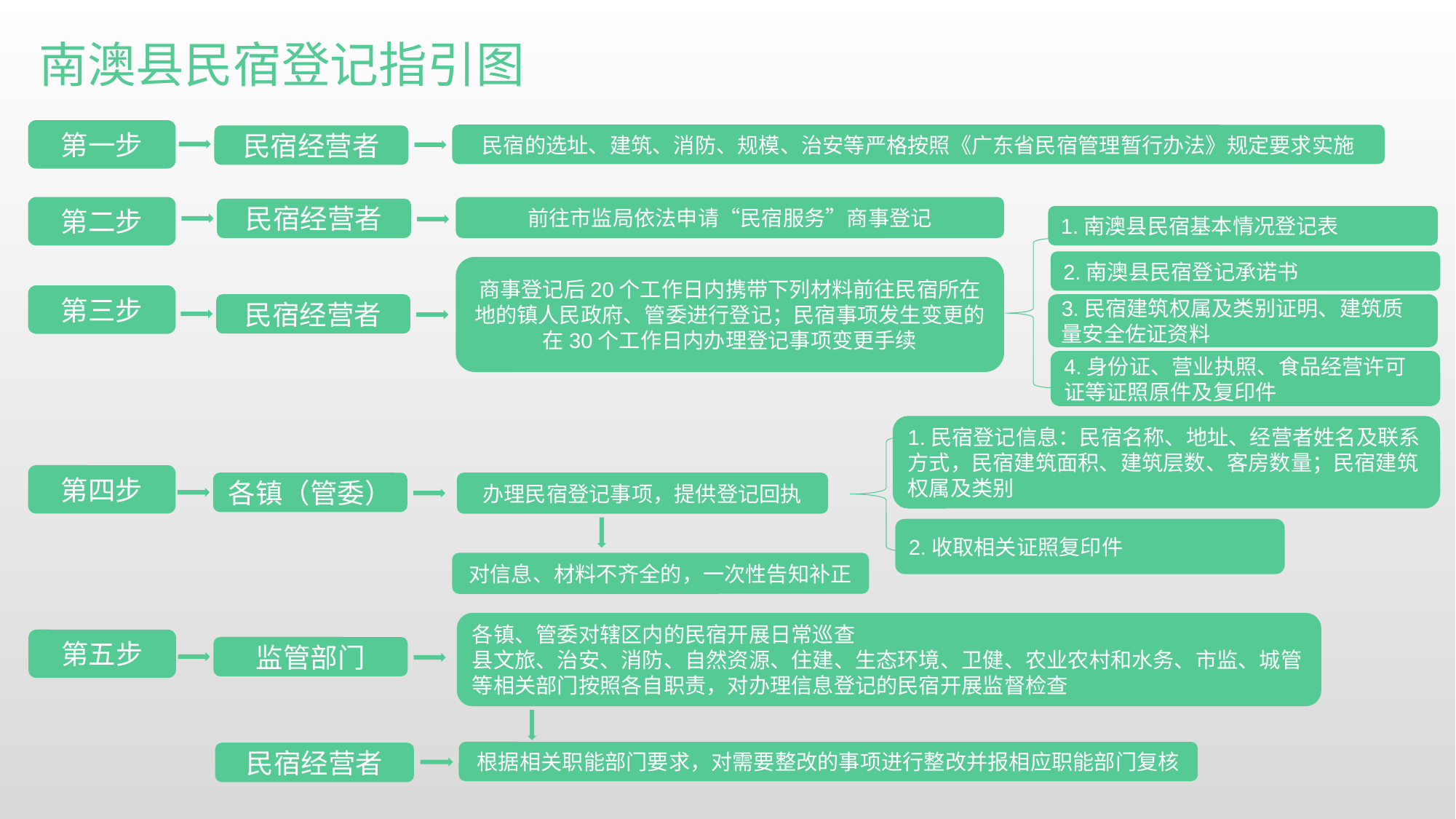

南澳县民宿登记指引图
第一步
民宿的选址、建筑、消防、规模、治安等严格按照《广东省民宿管理暂行办法》规定要求实施
民宿经营者

第二步
前往市监局依法申请“民宿服务”商事登记
民宿经营者

1.南澳县民宿基本情况登记表

2.南澳县民宿登记承诺书
商事登记后20个工作日内携带下列材料前往民宿所在地的镇人民政府、管委进行登记；民宿事项发生变更的在30个工作日内办理登记事项变更手续
第三步
民宿经营者
3.民宿建筑权属及类别证明、建筑质量安全佐证资料

4.身份证、营业执照、食品经营许可证等证照原件及复印件
1.民宿登记信息：民宿名称、地址、经营者姓名及联系方式，民宿建筑面积、建筑层数、客房数量；民宿建筑权属及类别

第四步
各镇（管委）
办理民宿登记事项，提供登记回执

2.收取相关证照复印件
对信息、材料不齐全的，一次性告知补正
各镇、管委对辖区内的民宿开展日常巡查
县文旅、治安、消防、自然资源、住建、生态环境、卫健、农业农村和水务、市监、城管等相关部门按照各自职责，对办理信息登记的民宿开展监督检查
第五步
监管部门

根据相关职能部门要求，对需要整改的事项进行整改并报相应职能部门复核
民宿经营者